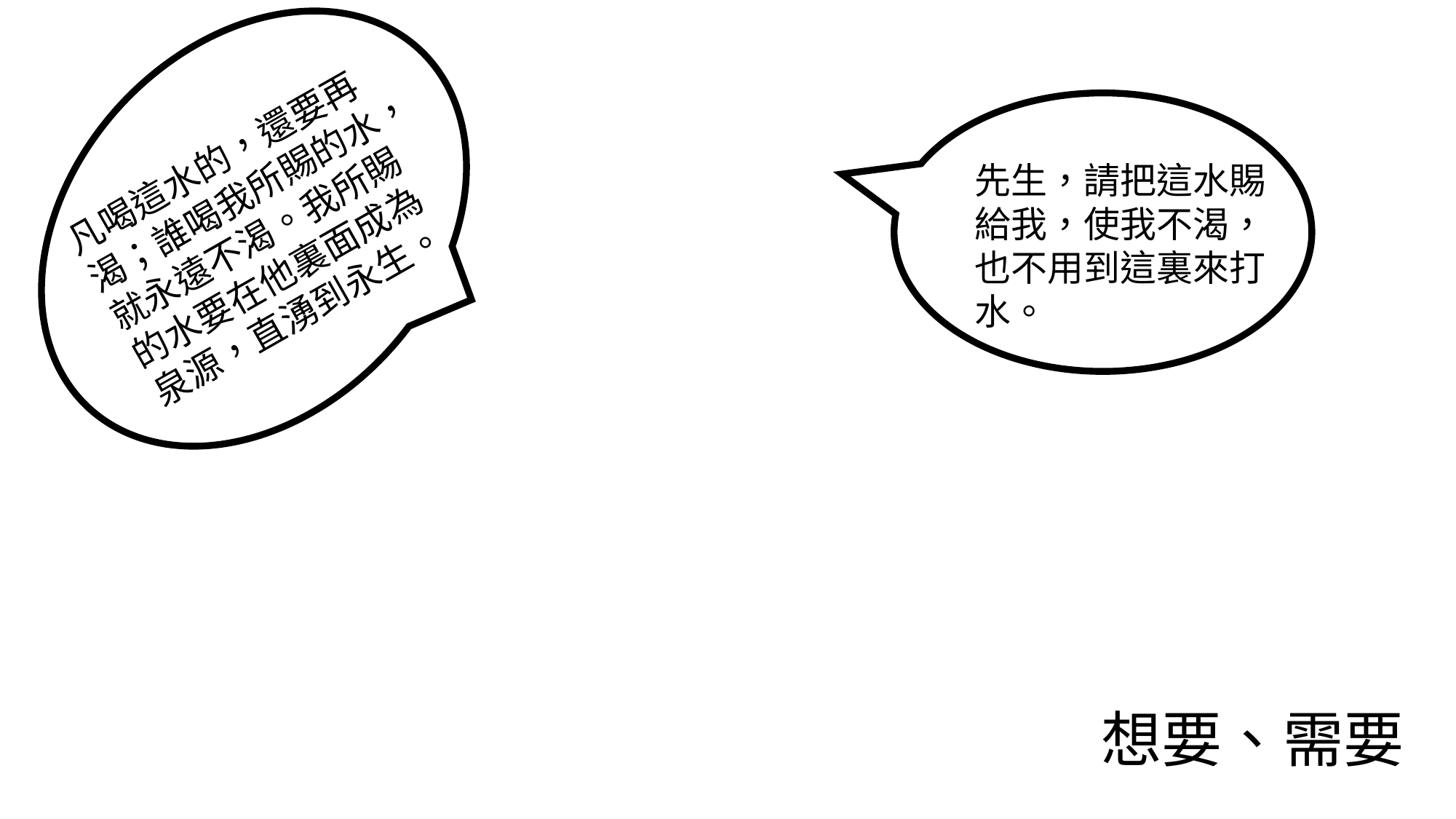

先生，你沒有打水的器具，井又深，哪裏去取活水呢？12我們的祖宗雅各把這井留給我們，他自己和兒女以及牲畜都喝這井裏的水，難道

凡喝這水的，還要再渴；誰喝我所賜的水，就永遠不渴。我所賜的水要在他裏面成為泉源，直湧到永生。
先生，請把這水賜給我，使我不渴，也不用到這裏來打水。

想要、需要